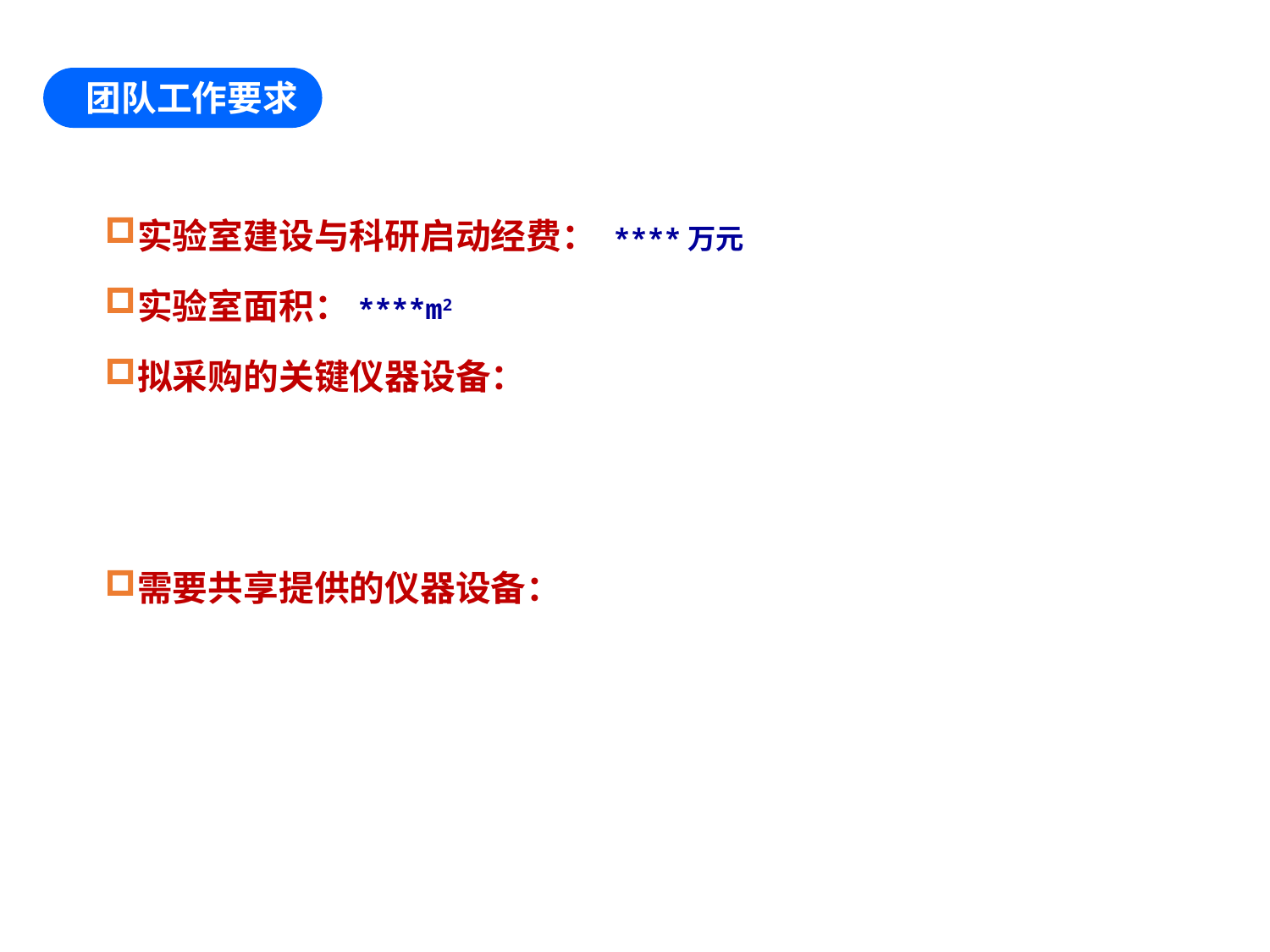

团队工作要求
实验室建设与科研启动经费： ****万元
实验室面积：****m2
拟采购的关键仪器设备：

需要共享提供的仪器设备：